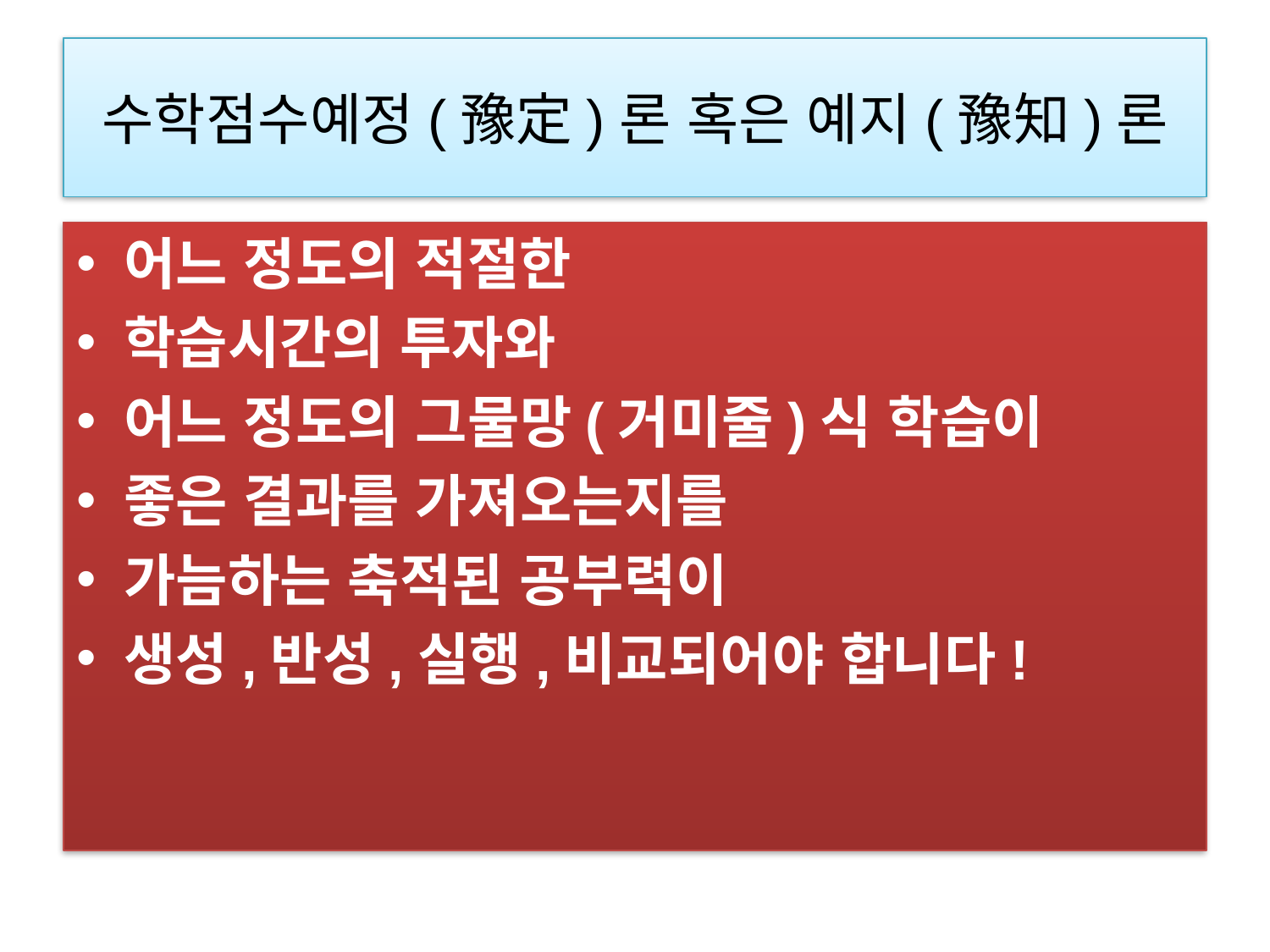

# 수학점수예정(豫定)론 혹은 예지(豫知)론
어느 정도의 적절한
학습시간의 투자와
어느 정도의 그물망(거미줄)식 학습이
좋은 결과를 가져오는지를
가늠하는 축적된 공부력이
생성,반성,실행,비교되어야 합니다!